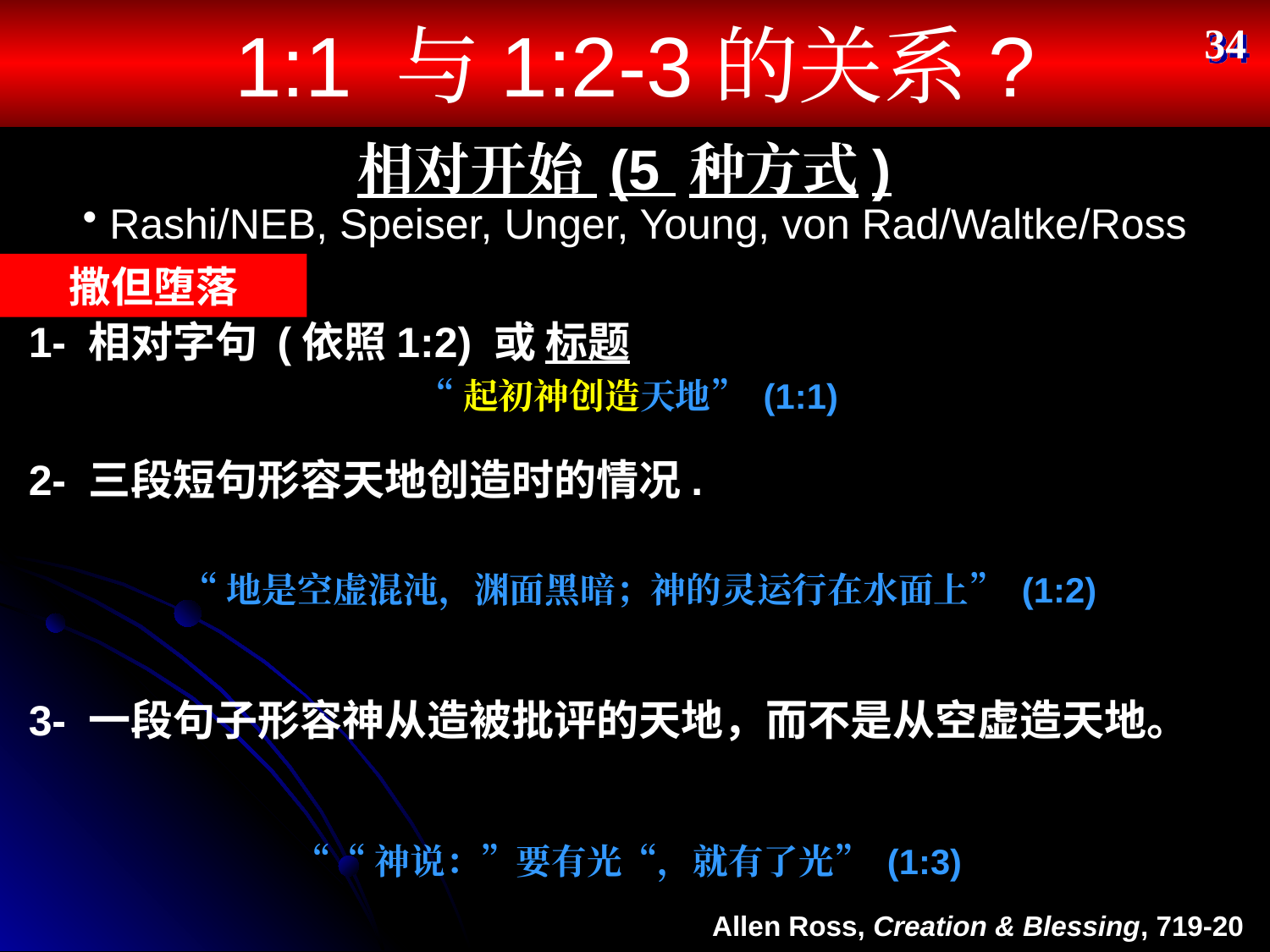

# 1:1 与1:2-3的关系?
34
相对开始 (5 种方式)

 Rashi/NEB, Speiser, Unger, Young, von Rad/Waltke/Ross
撒但堕落
1- 相对字句 (依照1:2) 或 标题
“起初神创造天地” (1:1)
2- 三段短句形容天地创造时的情况.
“地是空虚混沌，渊面黑暗；神的灵运行在水面上” (1:2)
3- 一段句子形容神从造被批评的天地，而不是从空虚造天地。
““神说：”要有光“，就有了光” (1:3)
Allen Ross, Creation & Blessing, 719-20